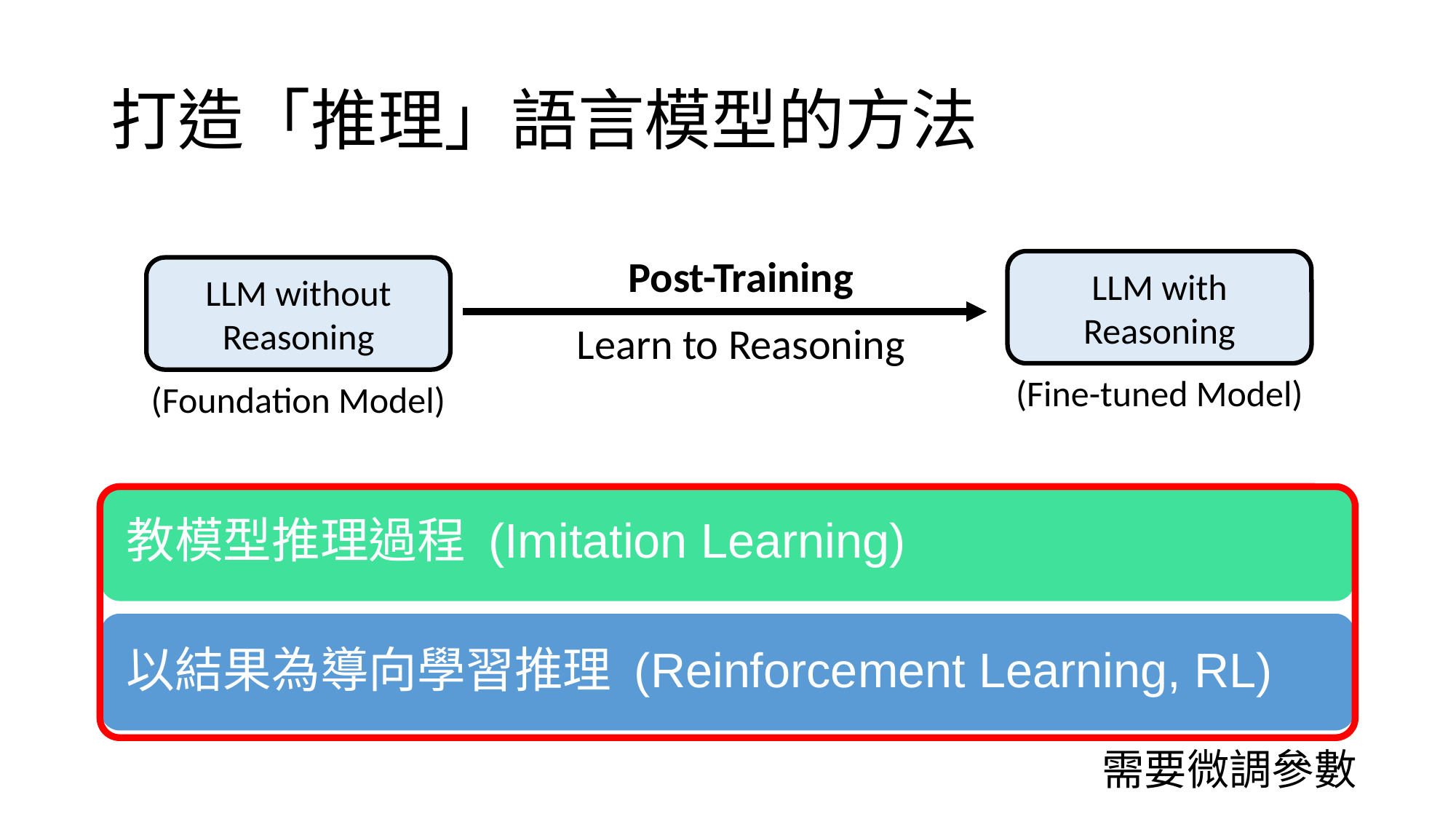

# 打造「推理」語言模型的方法

更強的思維鏈 (Chain-of-Thought, CoT)
給模型推論工作流程
教模型推理過程 (Imitation Learning)
以結果為導向學習推理 (Reinforcement Learning, RL)
Post-Training
LLM without Reasoning
Learn to Reasoning
(Foundation Model)
LLM with
Reasoning
(Fine-tuned Model)

需要微調參數